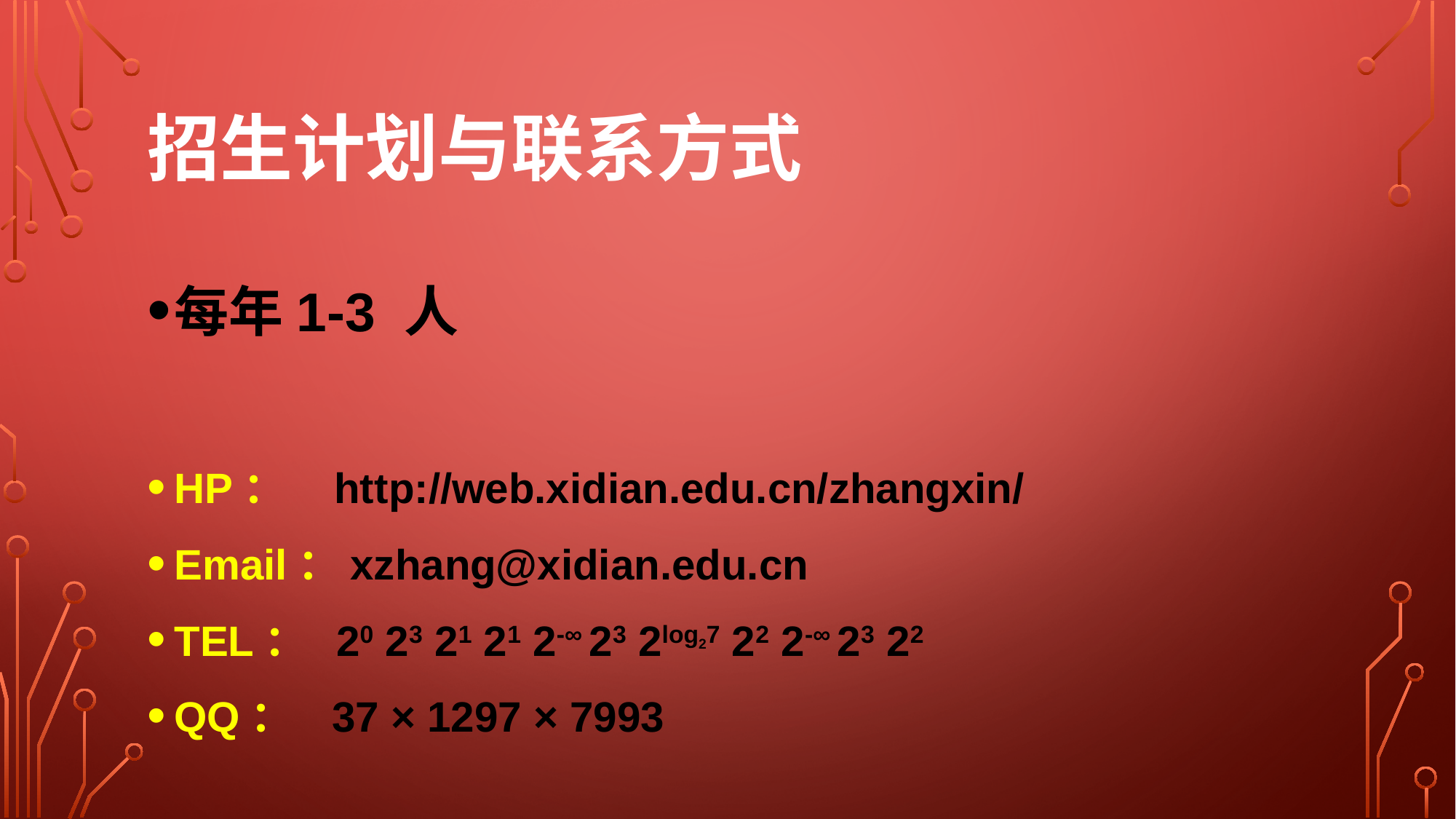

# 招生计划与联系方式
每年1-3 人

HP：    http://web.xidian.edu.cn/zhangxin/
Email：xzhang@xidian.edu.cn
TEL：  20 23 21 21 2-∞ 23 2log27 22 2-∞ 23 22
QQ：   37 × 1297 × 7993